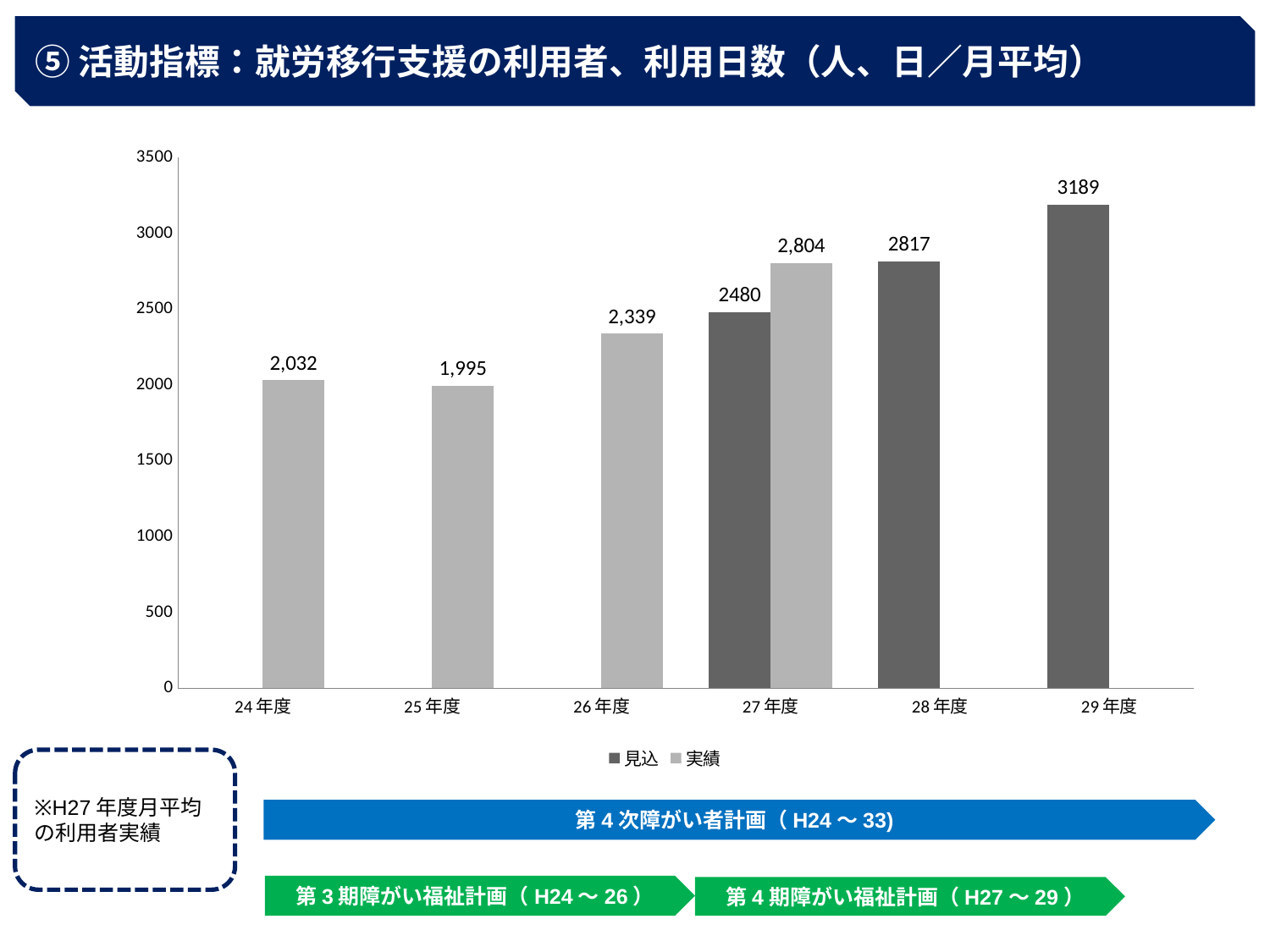

⑤活動指標：就労移行支援の利用者、利用日数（人、日／月平均）

### Chart

| Category | 見込 | 実績 |
|---|---|---|
| 24年度 | None | 2032.0 |
| 25年度 | None | 1995.0 |
| 26年度 | None | 2339.0 |
| 27年度 | 2480.0 | 2804.0 |
| 28年度 | 2817.0 | None |
| 29年度 | 3189.0 | None |
※H27年度月平均の利用者実績
第4次障がい者計画（H24～33)
第3期障がい福祉計画（H24～26）
第4期障がい福祉計画（H27～29）